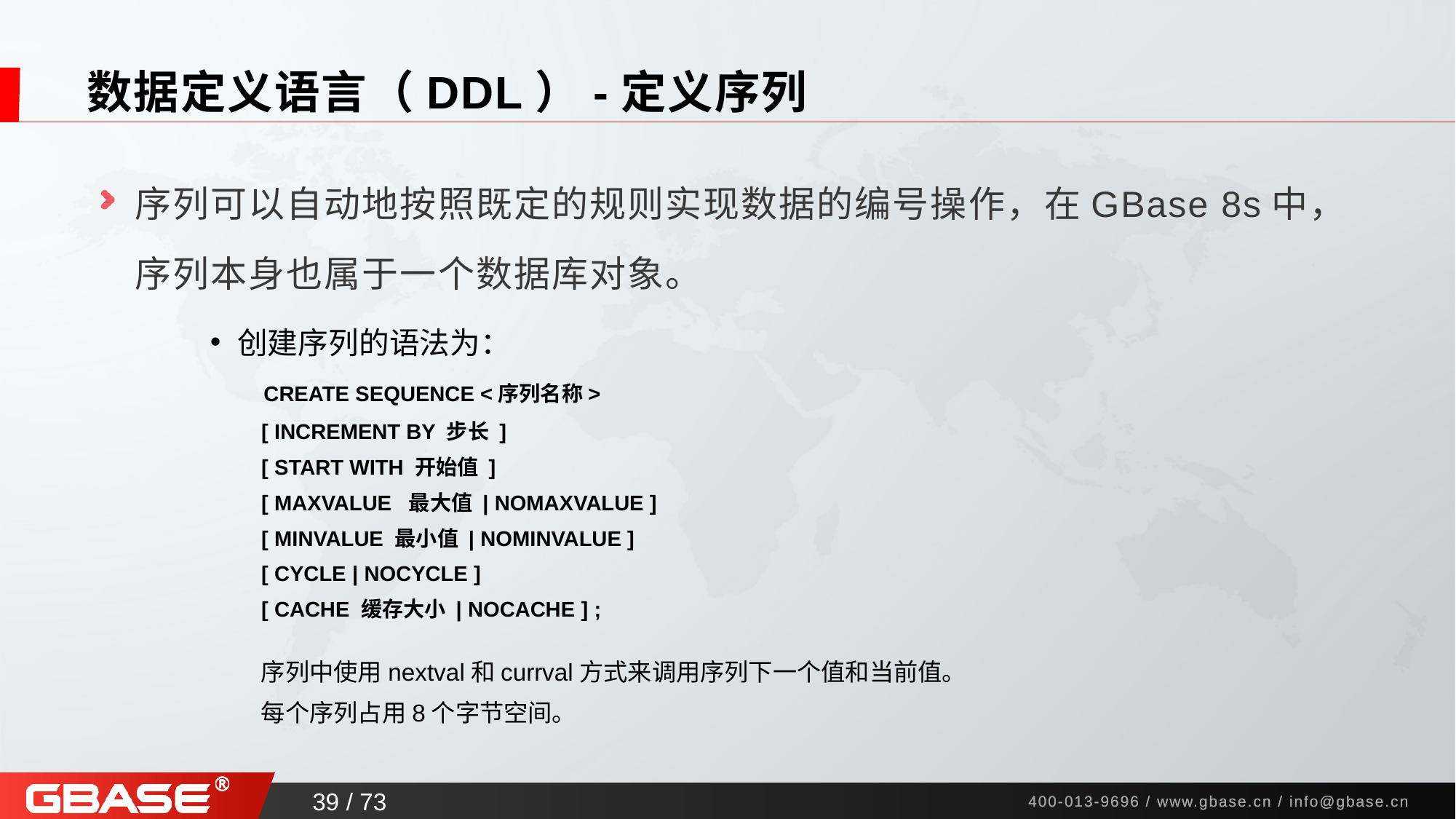

# 数据定义语言（DDL）-定义序列
序列可以自动地按照既定的规则实现数据的编号操作，在GBase 8s中，序列本身也属于一个数据库对象。
创建序列的语法为：
    CREATE SEQUENCE <序列名称>
    [ INCREMENT BY 步长 ]
    [ START WITH 开始值 ]
    [ MAXVALUE  最大值 | NOMAXVALUE ]
    [ MINVALUE 最小值 | NOMINVALUE ]
    [ CYCLE | NOCYCLE ]
    [ CACHE 缓存大小 | NOCACHE ] ;

序列中使用nextval和currval方式来调用序列下一个值和当前值。
每个序列占用8个字节空间。